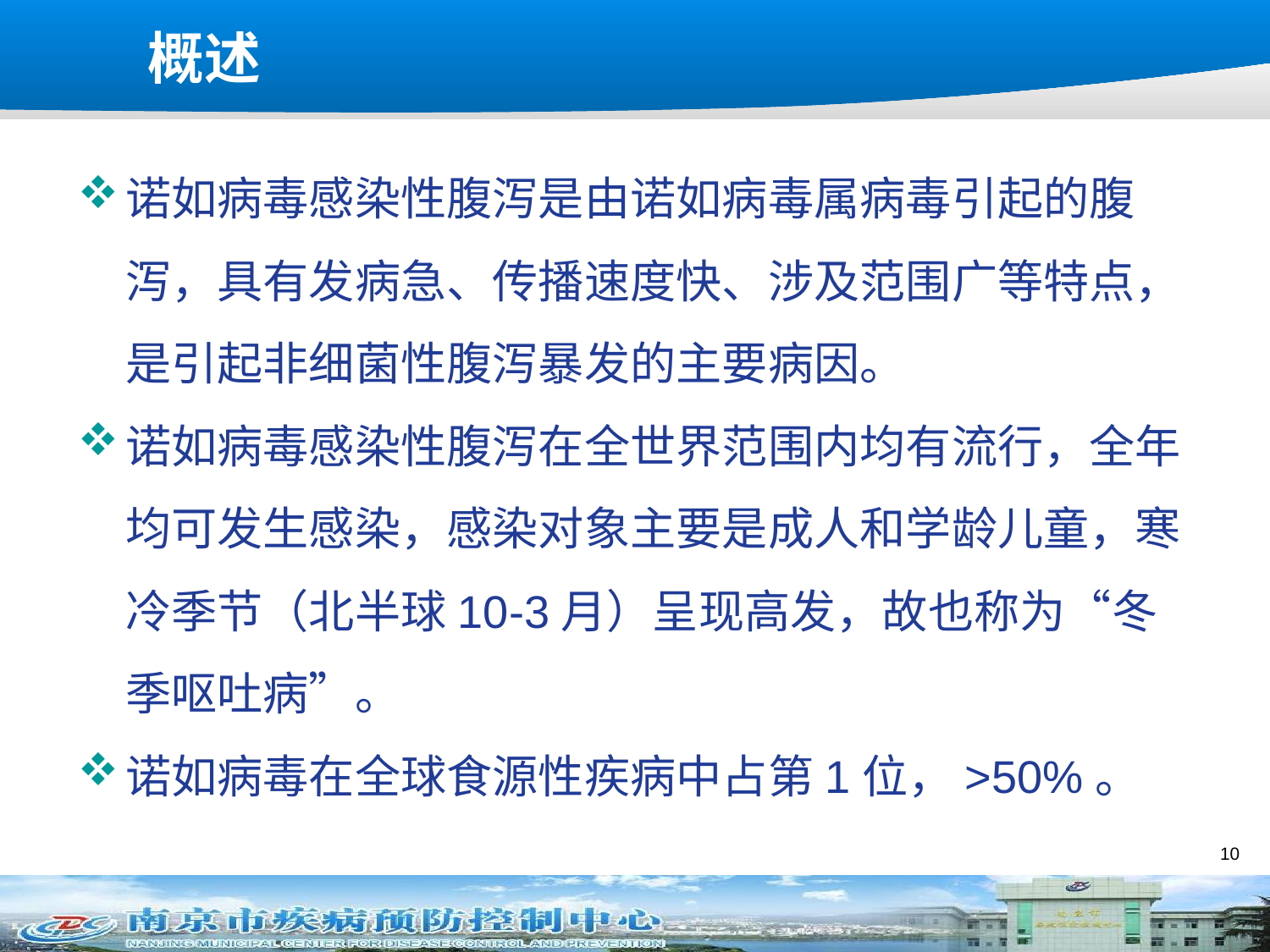

# 概述
诺如病毒感染性腹泻是由诺如病毒属病毒引起的腹泻，具有发病急、传播速度快、涉及范围广等特点，是引起非细菌性腹泻暴发的主要病因。
诺如病毒感染性腹泻在全世界范围内均有流行，全年均可发生感染，感染对象主要是成人和学龄儿童，寒冷季节（北半球10-3月）呈现高发，故也称为“冬季呕吐病”。
诺如病毒在全球食源性疾病中占第1位，>50%。
10